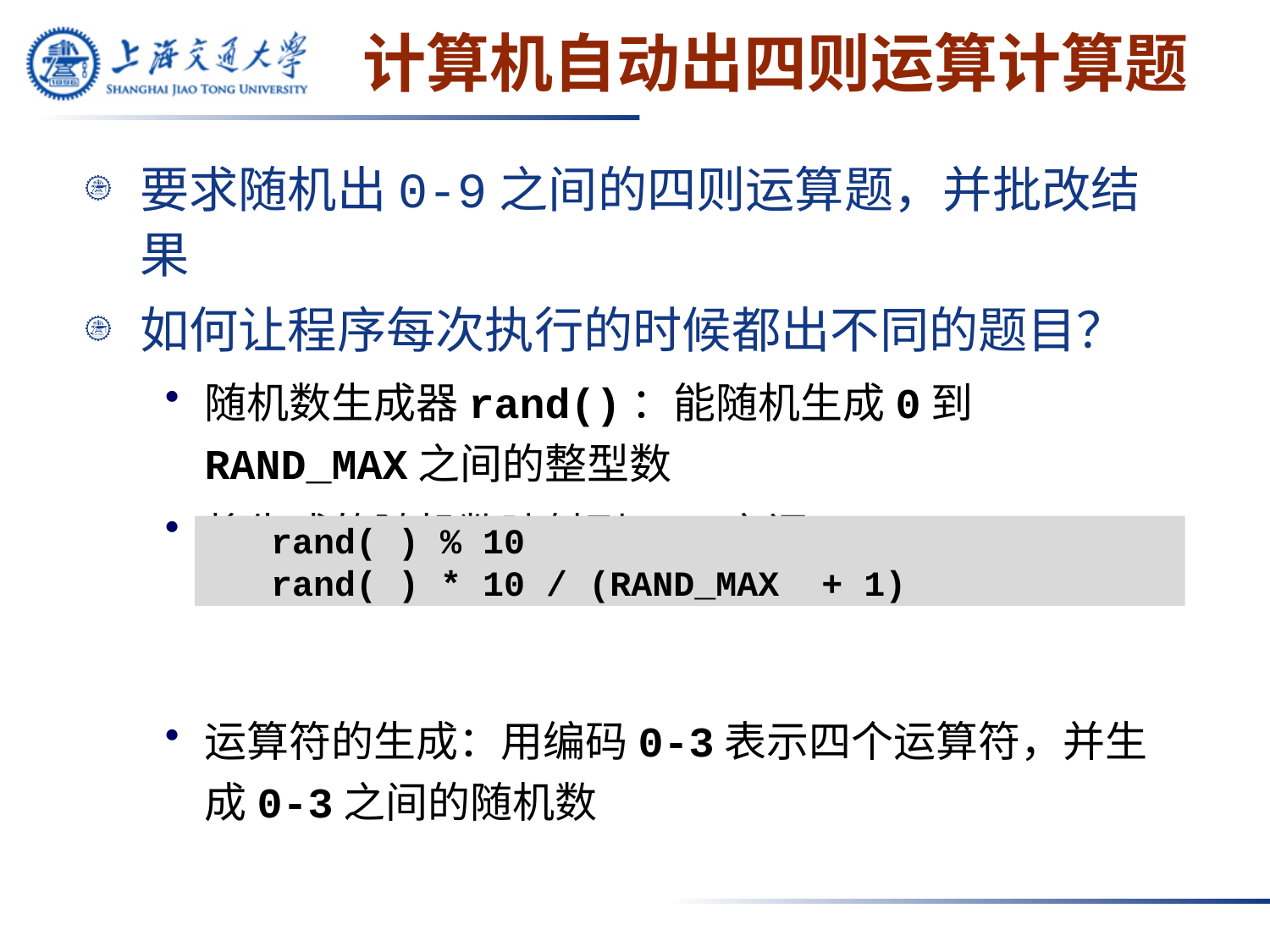

# 计算机自动出四则运算计算题
要求随机出0-9之间的四则运算题，并批改结果
如何让程序每次执行的时候都出不同的题目？
随机数生成器rand()：能随机生成0到RAND_MAX之间的整型数
将生成的随机数映射到0-9之间：

运算符的生成：用编码0-3表示四个运算符，并生成0-3之间的随机数
rand( ) % 10
rand( ) * 10 / (RAND_MAX  + 1)